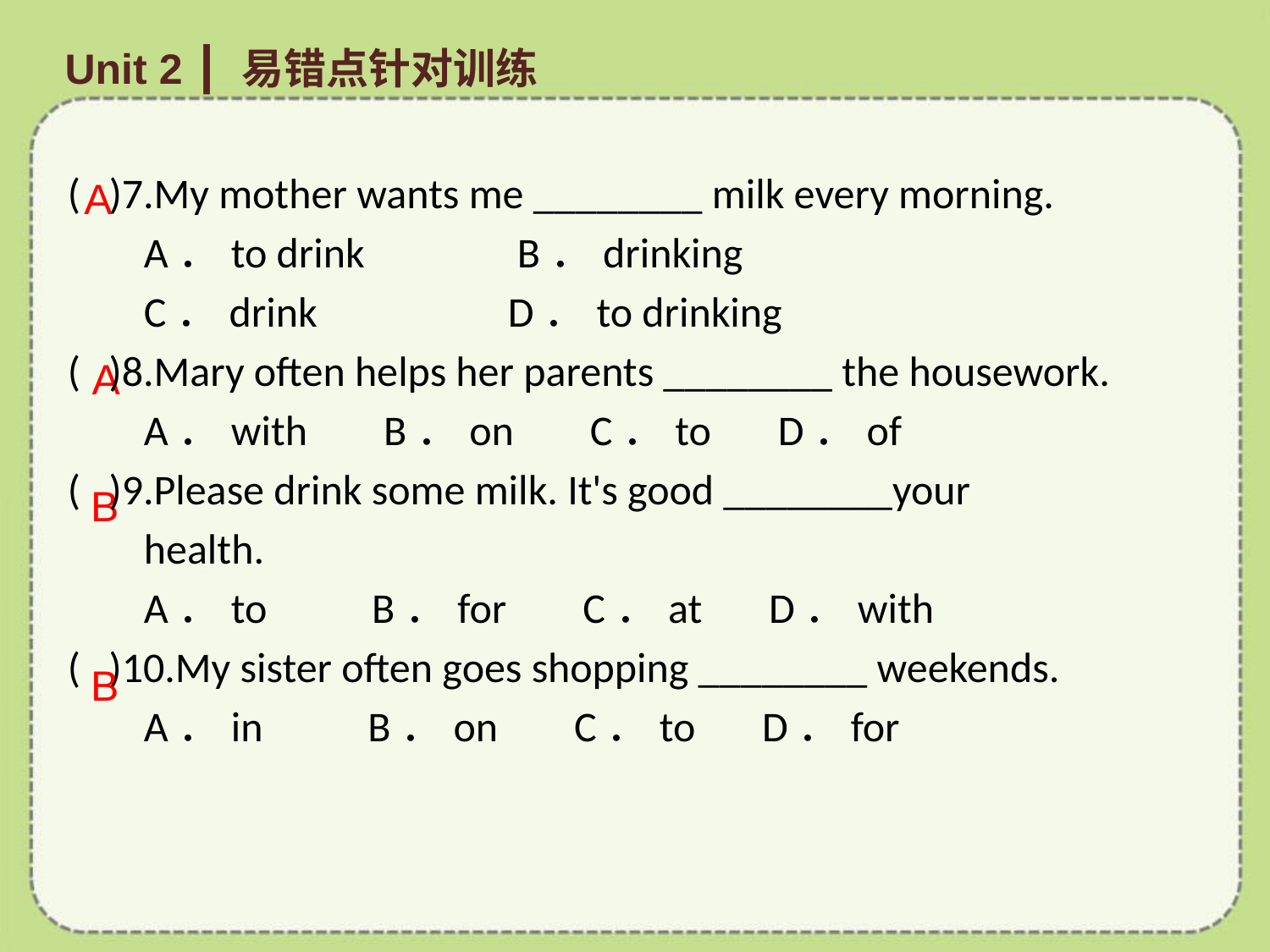

Unit 2 ┃ 易错点针对训练
# (   )7.My mother wants me ________ milk every morning.
        A．to drink                B．drinking
        C．drink                    D．to drinking
(   )8.Mary often helps her parents ________ the housework.
        A．with        B．on        C．to       D．of
(   )9.Please drink some milk. It's good ________your
        health.
        A．to           B．for        C．at       D．with
(   )10.My sister often goes shopping ________ weekends.
        A．in           B．on        C．to       D．for
A
A

B
B